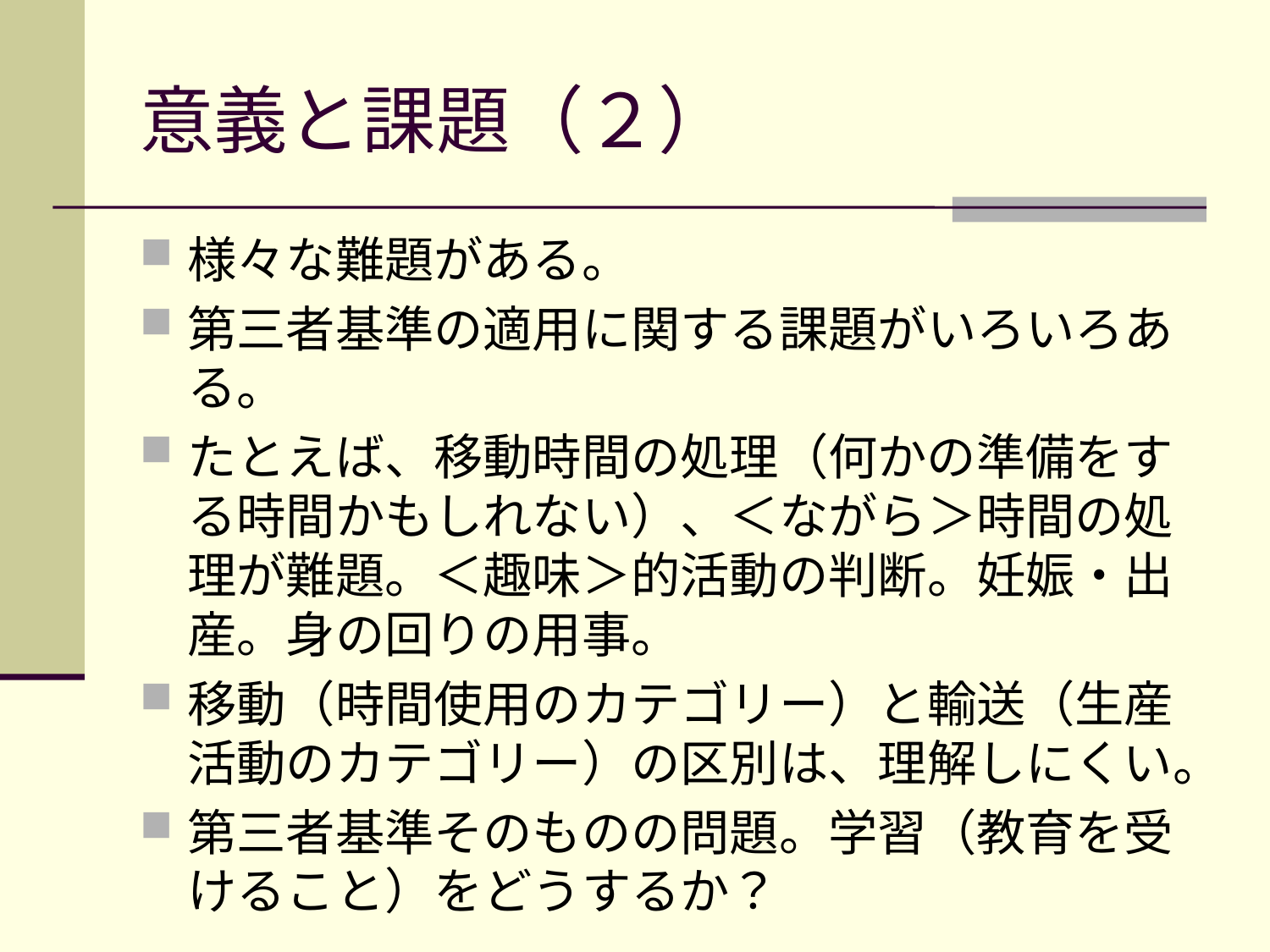

# 意義と課題（２）
様々な難題がある。
第三者基準の適用に関する課題がいろいろある。
たとえば、移動時間の処理（何かの準備をする時間かもしれない）、＜ながら＞時間の処理が難題。＜趣味＞的活動の判断。妊娠・出産。身の回りの用事。
移動（時間使用のカテゴリー）と輸送（生産活動のカテゴリー）の区別は、理解しにくい。
第三者基準そのものの問題。学習（教育を受けること）をどうするか？